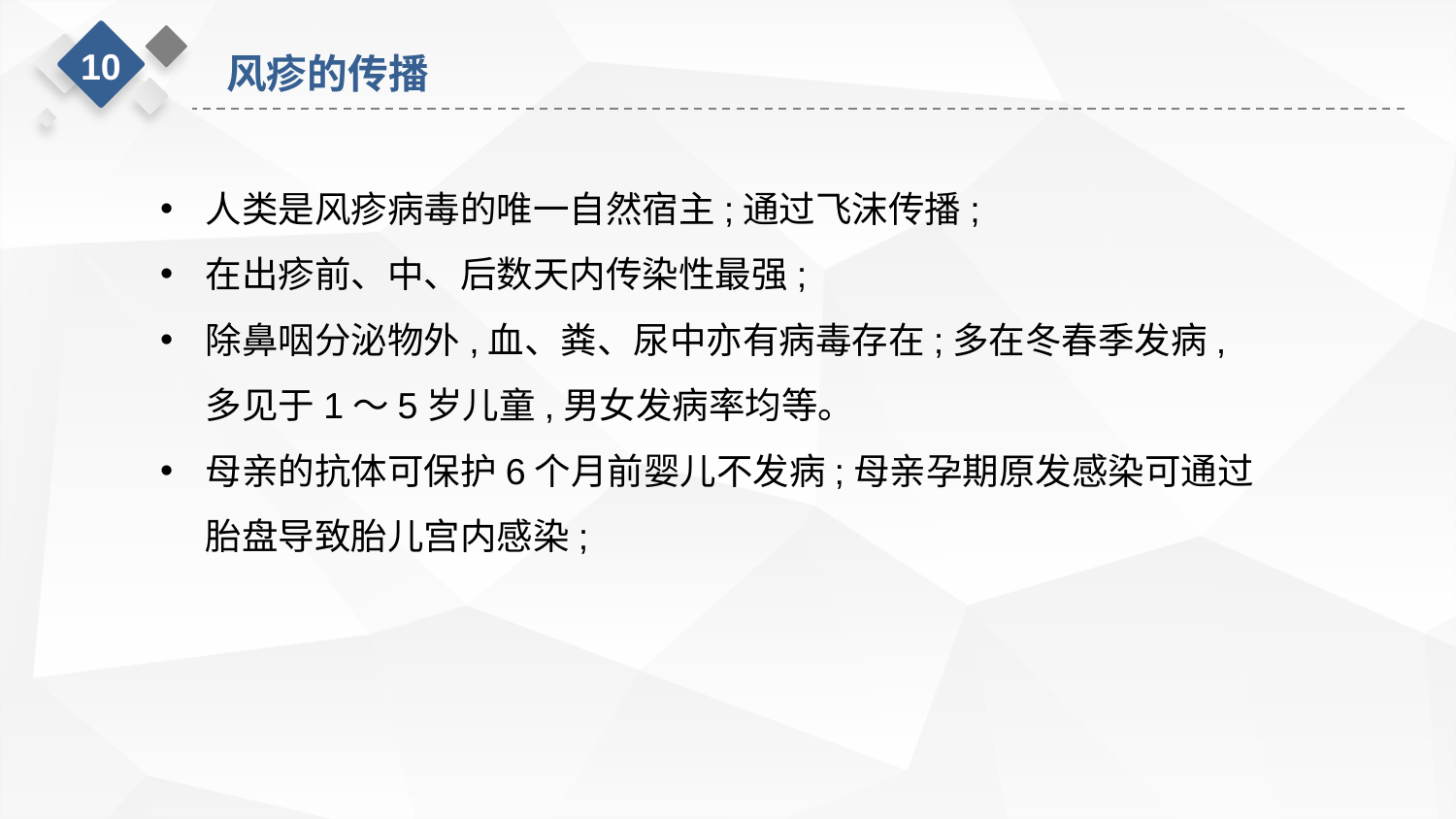

10

风疹的传播
人类是风疹病毒的唯一自然宿主;通过飞沫传播;
在出疹前、中、后数天内传染性最强;
除鼻咽分泌物外,血、粪、尿中亦有病毒存在;多在冬春季发病,多见于1～5岁儿童,男女发病率均等。
母亲的抗体可保护6个月前婴儿不发病;母亲孕期原发感染可通过胎盘导致胎儿宫内感染;